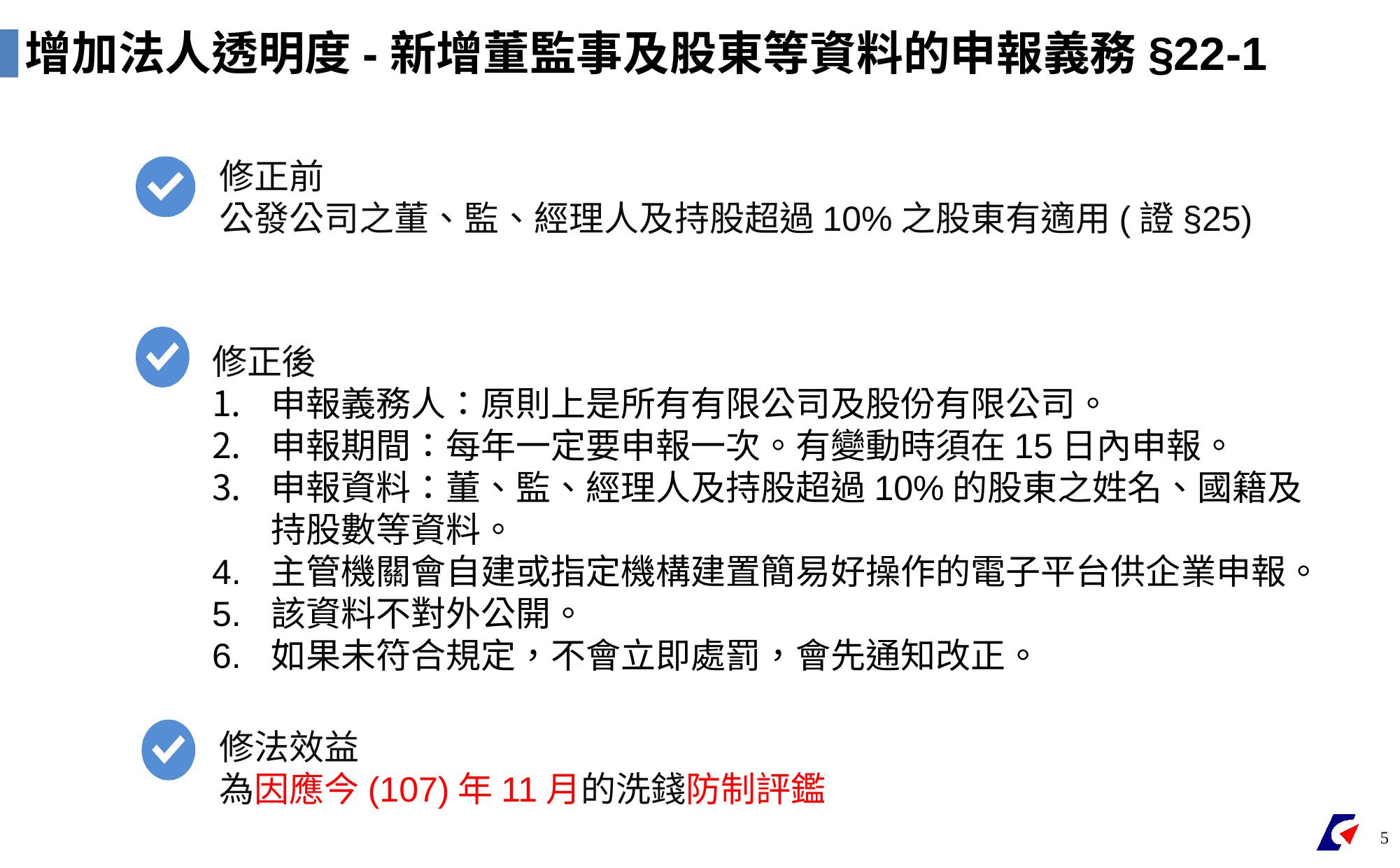

增加法人透明度-新增董監事及股東等資料的申報義務§22-1
修正前
公發公司之董、監、經理人及持股超過10%之股東有適用(證§25)

修正後
申報義務人：原則上是所有有限公司及股份有限公司。
申報期間：每年一定要申報一次。有變動時須在15日內申報。
申報資料：董、監、經理人及持股超過10%的股東之姓名、國籍及持股數等資料。
主管機關會自建或指定機構建置簡易好操作的電子平台供企業申報。
該資料不對外公開。
如果未符合規定，不會立即處罰，會先通知改正。

修法效益
為因應今(107)年11月的洗錢防制評鑑
5